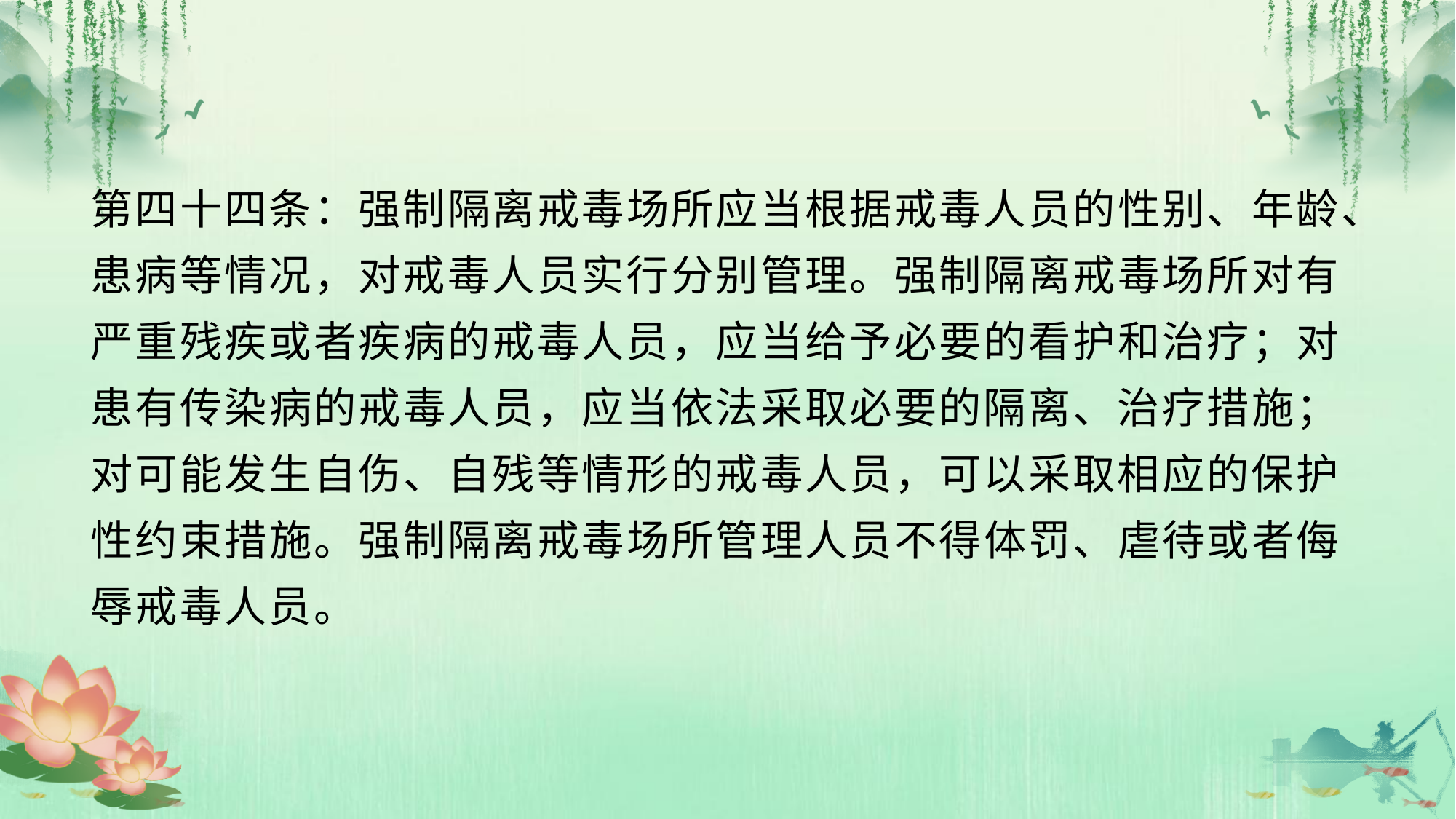

#
第四十四条：强制隔离戒毒场所应当根据戒毒人员的性别、年龄、患病等情况，对戒毒人员实行分别管理。强制隔离戒毒场所对有严重残疾或者疾病的戒毒人员，应当给予必要的看护和治疗；对患有传染病的戒毒人员，应当依法采取必要的隔离、治疗措施；对可能发生自伤、自残等情形的戒毒人员，可以采取相应的保护性约束措施。强制隔离戒毒场所管理人员不得体罚、虐待或者侮辱戒毒人员。